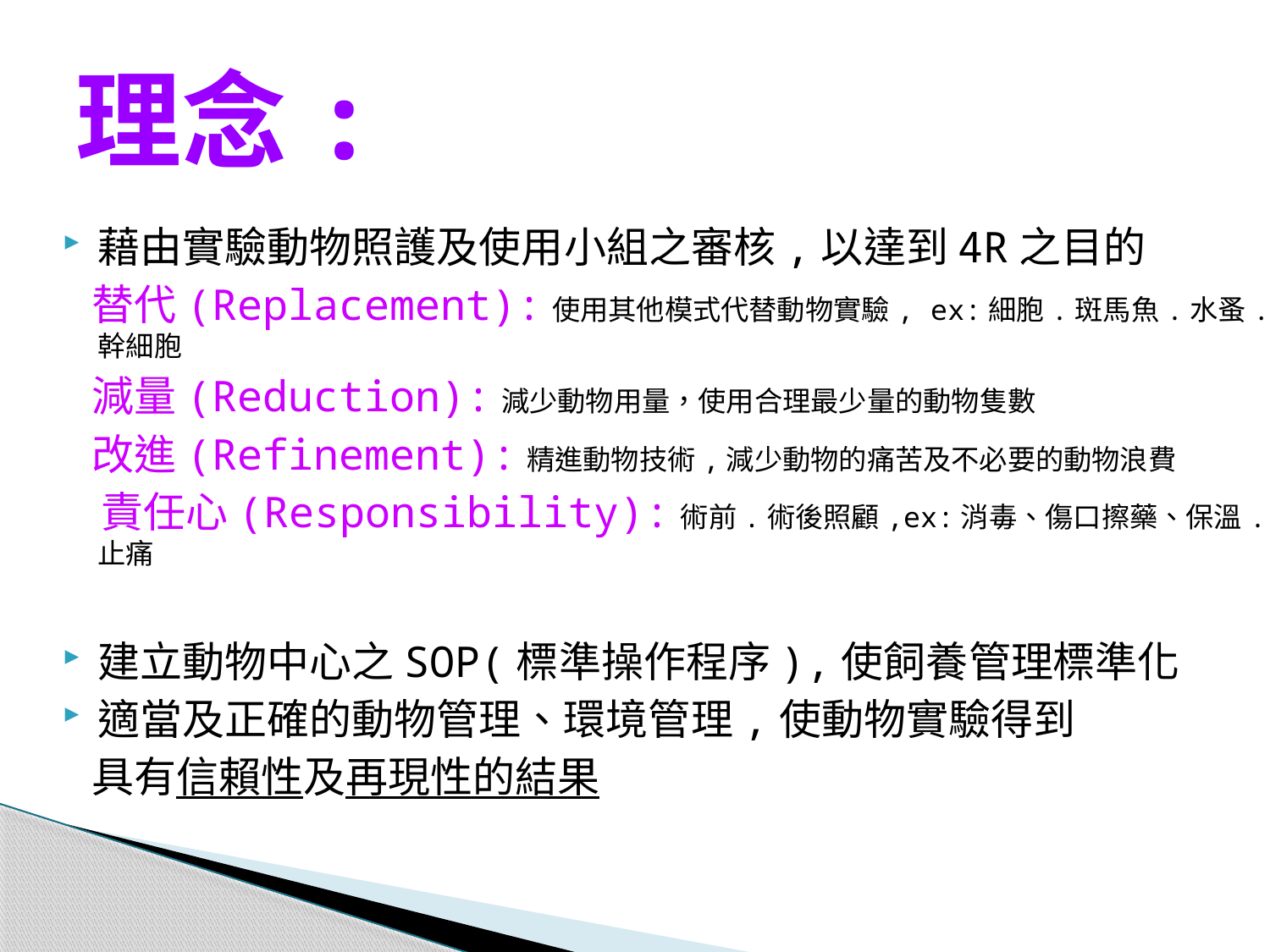

# 理念:

藉由實驗動物照護及使用小組之審核,以達到4R之目的
  替代(Replacement):使用其他模式代替動物實驗, ex:細胞.斑馬魚.水蚤.幹細胞
  減量(Reduction):減少動物用量，使用合理最少量的動物隻數
  改進(Refinement):精進動物技術,減少動物的痛苦及不必要的動物浪費
   責任心(Responsibility):術前.術後照顧,ex:消毒、傷口擦藥、保溫.止痛

建立動物中心之SOP(標準操作程序),使飼養管理標準化
適當及正確的動物管理、環境管理,使動物實驗得到
  具有信賴性及再現性的結果